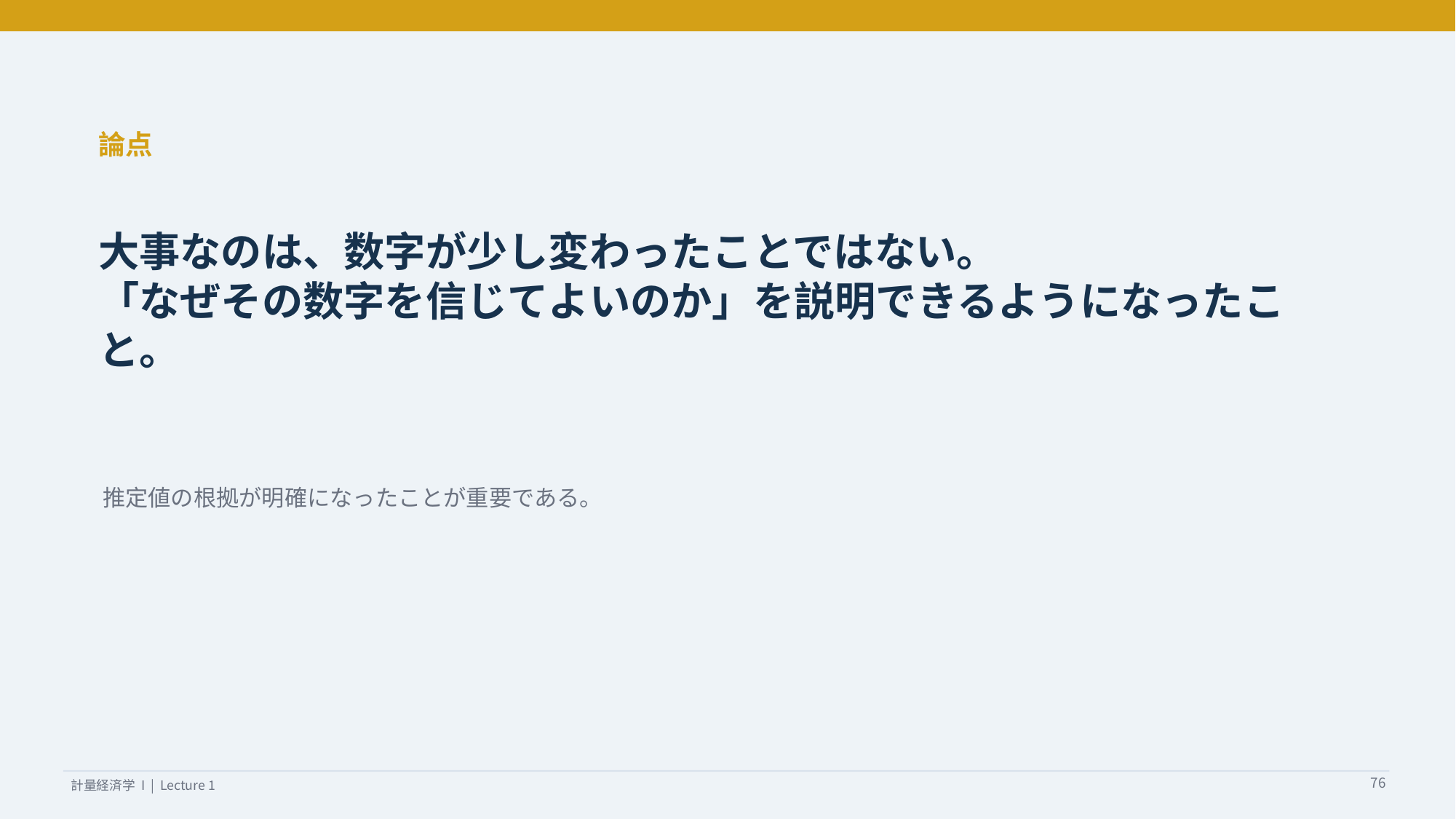

論点
大事なのは、数字が少し変わったことではない。
「なぜその数字を信じてよいのか」を説明できるようになったこと。
推定値の根拠が明確になったことが重要である。

76
計量経済学 I  |  Lecture 1